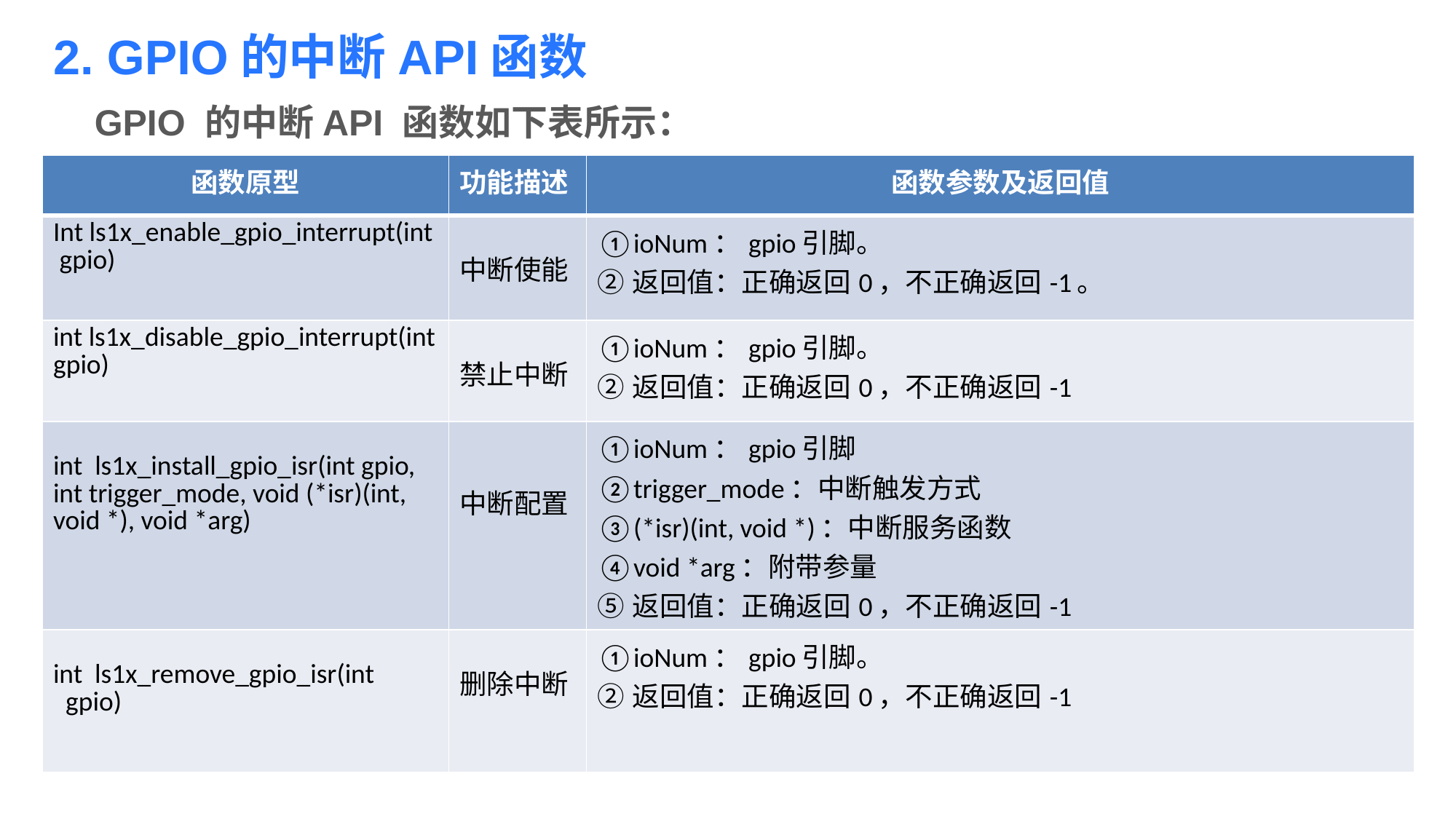

2. GPIO的中断API函数
GPIO 的中断API 函数如下表所示：
| 函数原型 | 功能描述 | 函数参数及返回值 |
| --- | --- | --- |
| Int ls1x\_enable\_gpio\_interrupt(int gpio) | 中断使能 | ①ioNum：gpio引脚。 ②返回值：正确返回0，不正确返回-1。 |
| int ls1x\_disable\_gpio\_interrupt(int gpio) | 禁止中断 | ①ioNum：gpio引脚。 ②返回值：正确返回0，不正确返回-1 |
| int ls1x\_install\_gpio\_isr(int gpio, int trigger\_mode, void (\*isr)(int, void \*), void \*arg) | 中断配置 | ①ioNum：gpio引脚 ②trigger\_mode：中断触发方式 ③(\*isr)(int, void \*)：中断服务函数 ④void \*arg：附带参量 ⑤返回值：正确返回0，不正确返回-1 |
| int ls1x\_remove\_gpio\_isr(int gpio) | 删除中断 | ①ioNum：gpio引脚。 ②返回值：正确返回0，不正确返回-1 |